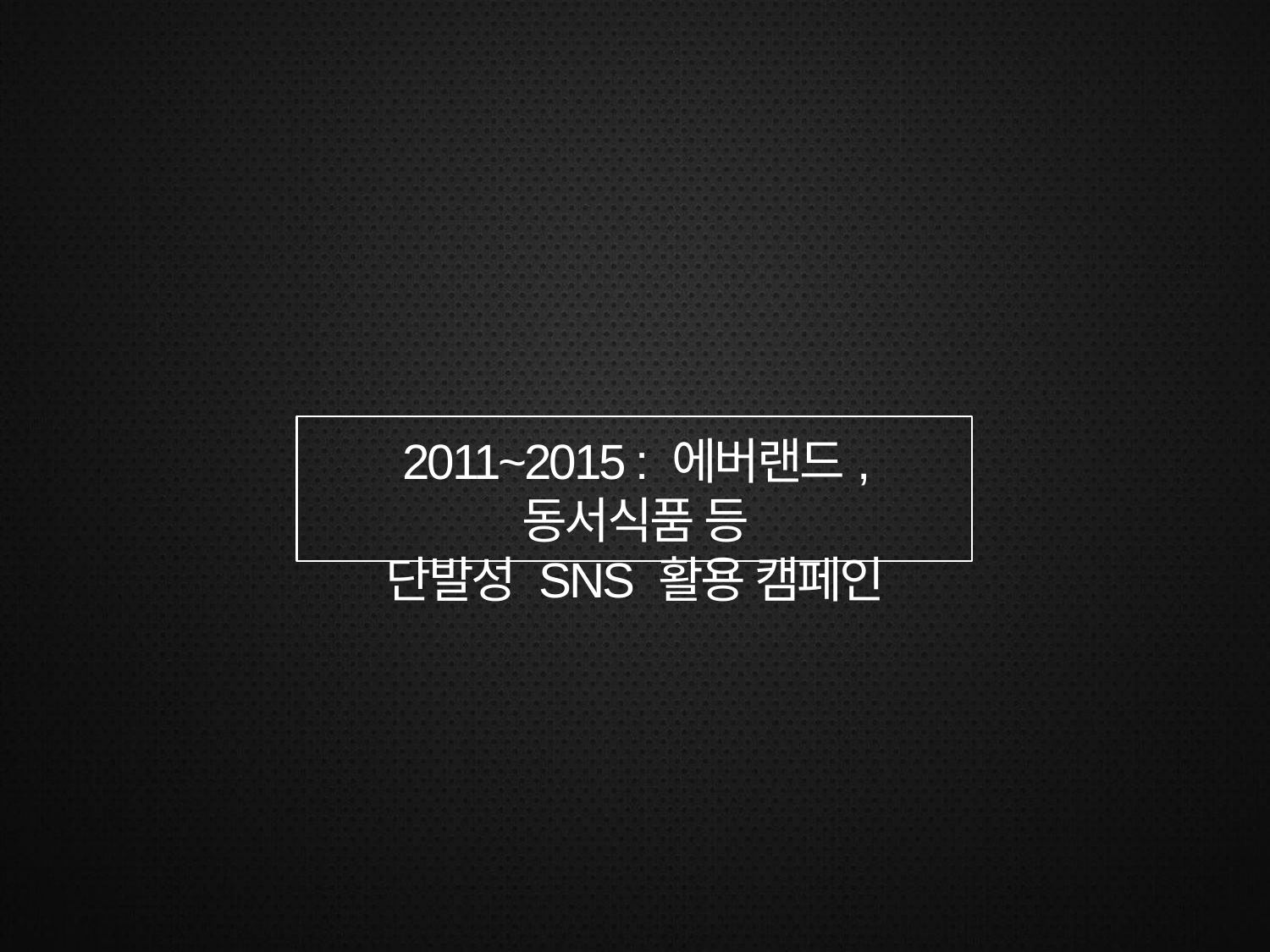

2011~2015 : 에버랜드, 동서식품 등
단발성 SNS 활용 캠페인